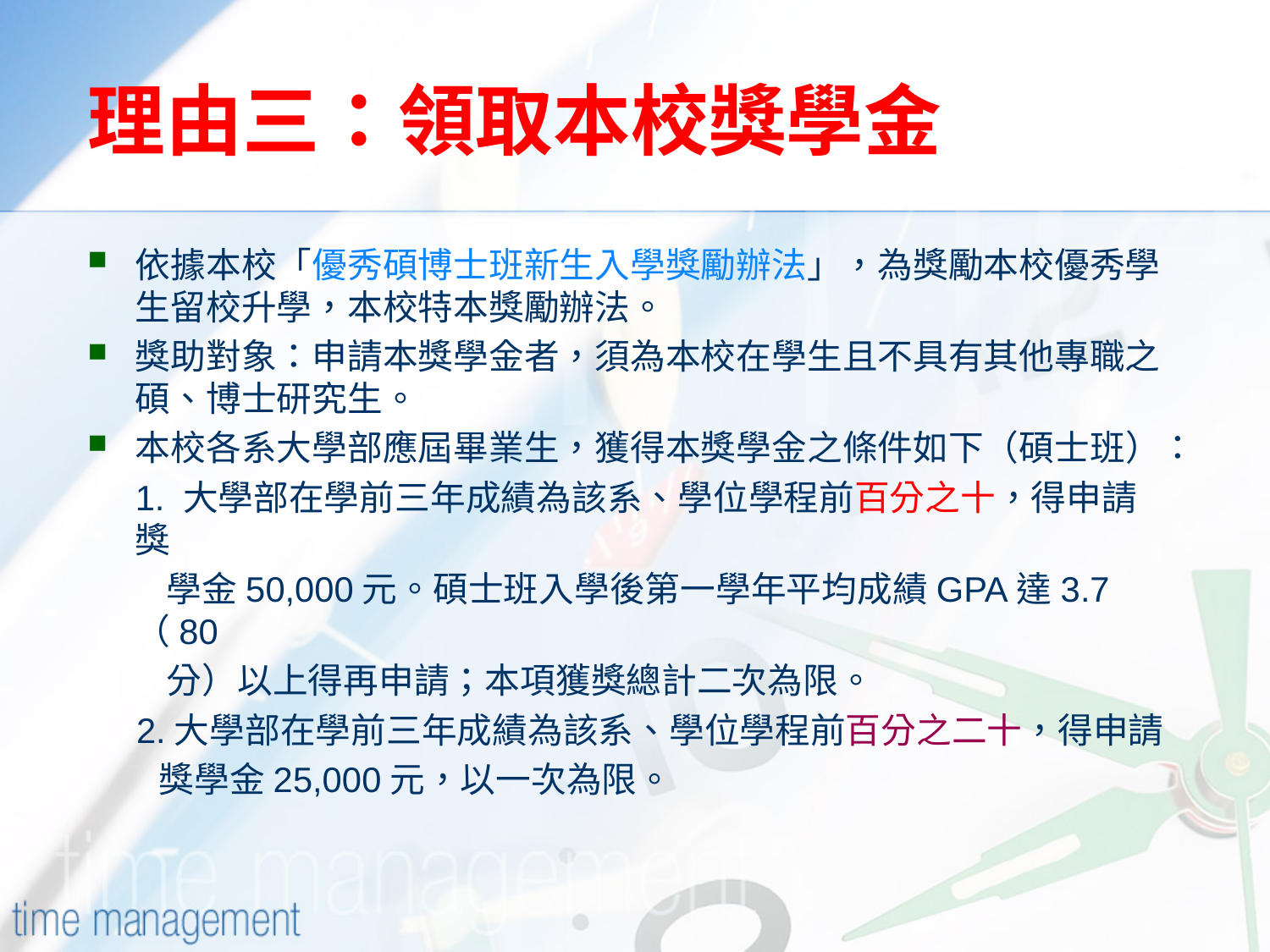

# 理由三：領取本校獎學金
依據本校「優秀碩博士班新生入學獎勵辦法」，為獎勵本校優秀學生留校升學，本校特本獎勵辦法。
獎助對象：申請本獎學金者，須為本校在學生且不具有其他專職之碩、博士研究生。
本校各系大學部應屆畢業生，獲得本獎學金之條件如下（碩士班）：
	1. 大學部在學前三年成績為該系、學位學程前百分之十，得申請獎
         學金50,000元。碩士班入學後第一學年平均成績GPA達3.7（80
         分）以上得再申請；本項獲獎總計二次為限。
     2.大學部在學前三年成績為該系、學位學程前百分之二十，得申請
        獎學金25,000元，以一次為限。